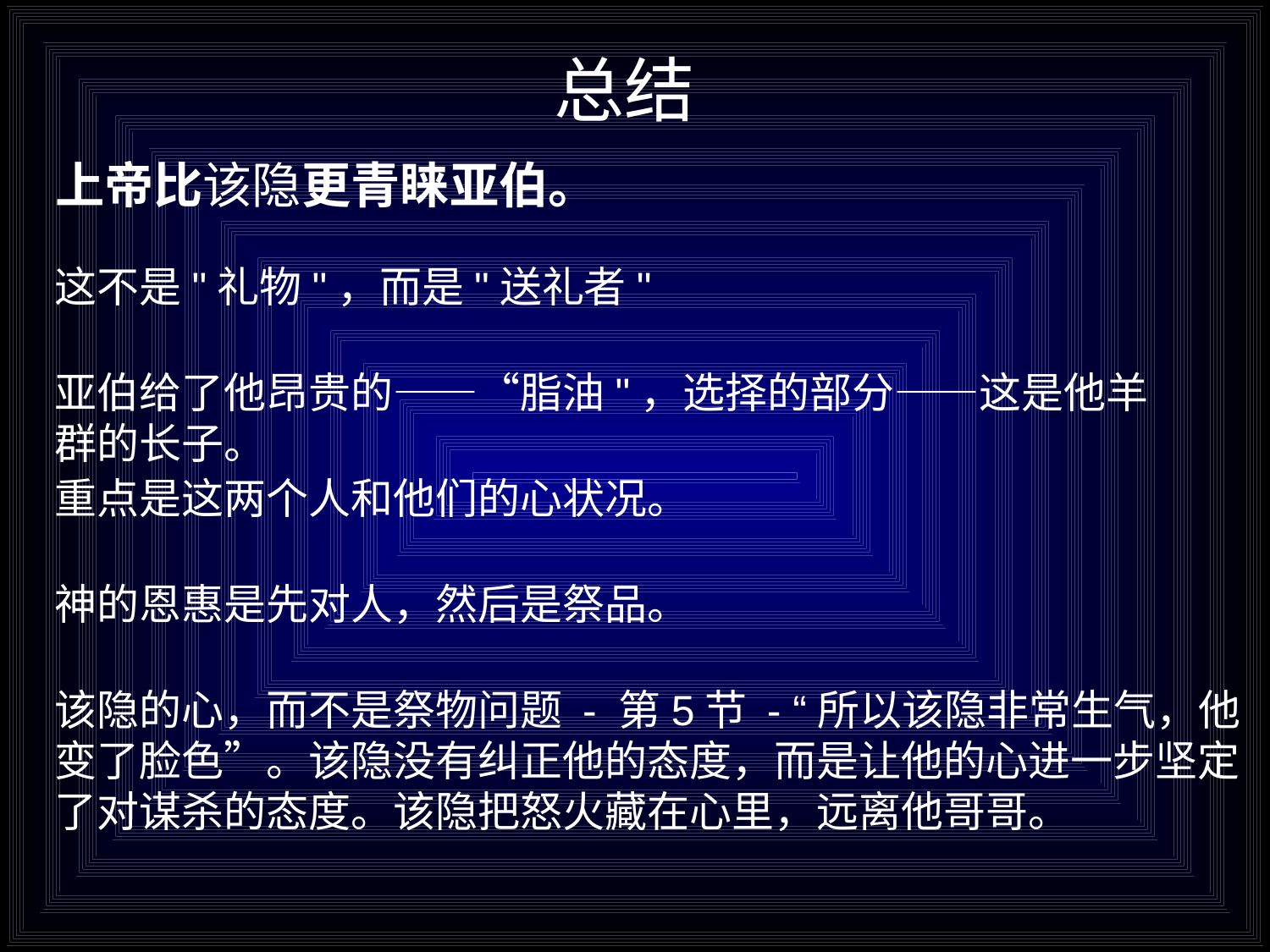

# 总结
上帝比该隐更青睐亚伯。

这不是"礼物"，而是"送礼者"

亚伯给了他昂贵的——“脂油"，选择的部分——这是他羊群的长子。

重点是这两个人和他们的心状况。

神的恩惠是先对人，然后是祭品。

该隐的心，而不是祭物问题 - 第5节 - “所以该隐非常生气，他变了脸色”。该隐没有纠正他的态度，而是让他的心进一步坚定了对谋杀的态度。该隐把怒火藏在心里，远离他哥哥。